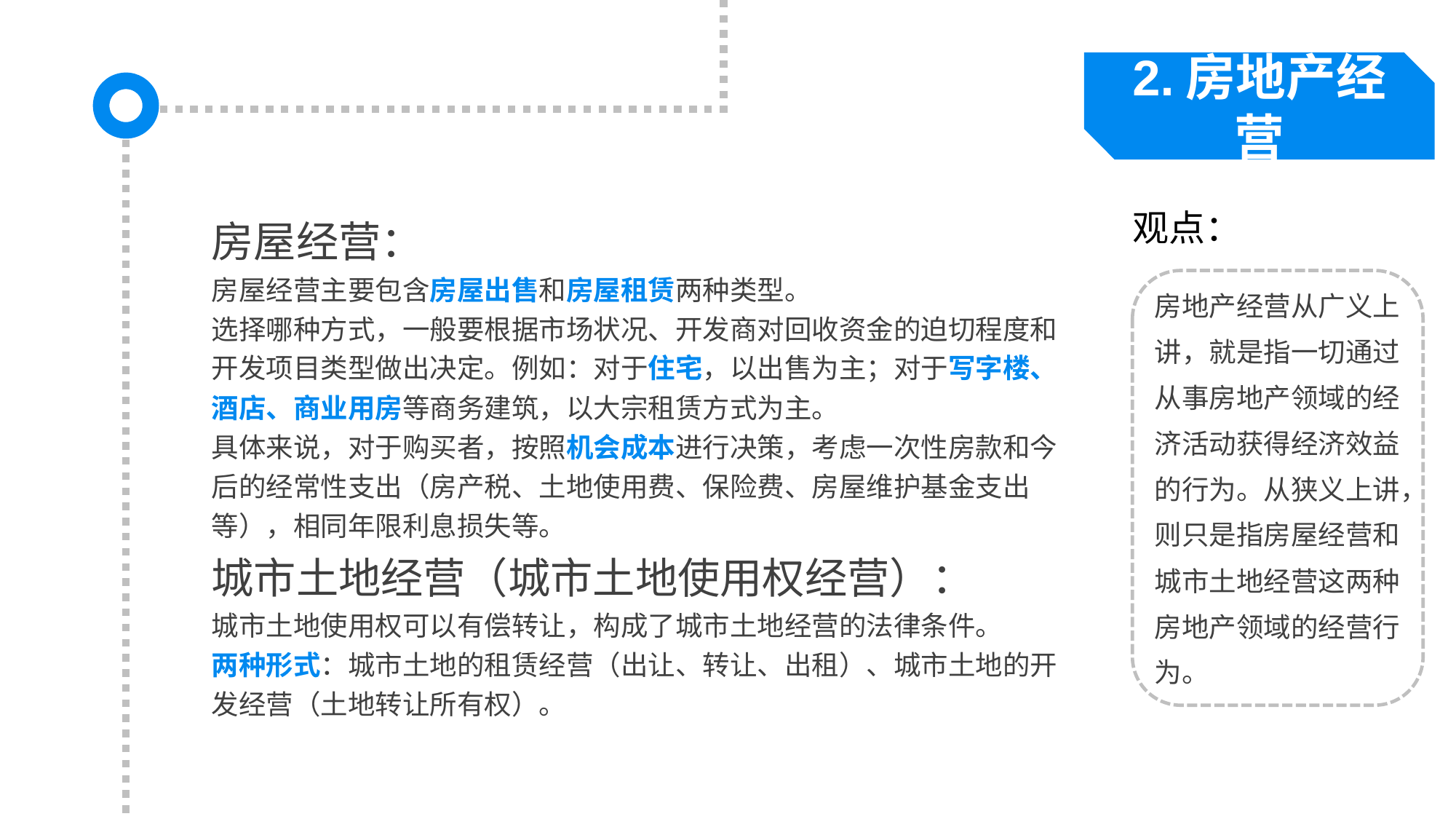

2.房地产经营

房屋经营：
房屋经营主要包含房屋出售和房屋租赁两种类型。
选择哪种方式，一般要根据市场状况、开发商对回收资金的迫切程度和开发项目类型做出决定。例如：对于住宅，以出售为主；对于写字楼、酒店、商业用房等商务建筑，以大宗租赁方式为主。
具体来说，对于购买者，按照机会成本进行决策，考虑一次性房款和今后的经常性支出（房产税、土地使用费、保险费、房屋维护基金支出等），相同年限利息损失等。
城市土地经营（城市土地使用权经营）：
城市土地使用权可以有偿转让，构成了城市土地经营的法律条件。
两种形式：城市土地的租赁经营（出让、转让、出租）、城市土地的开发经营（土地转让所有权）。
观点：

房地产经营从广义上讲，就是指一切通过从事房地产领域的经济活动获得经济效益的行为。从狭义上讲，则只是指房屋经营和城市土地经营这两种房地产领域的经营行为。